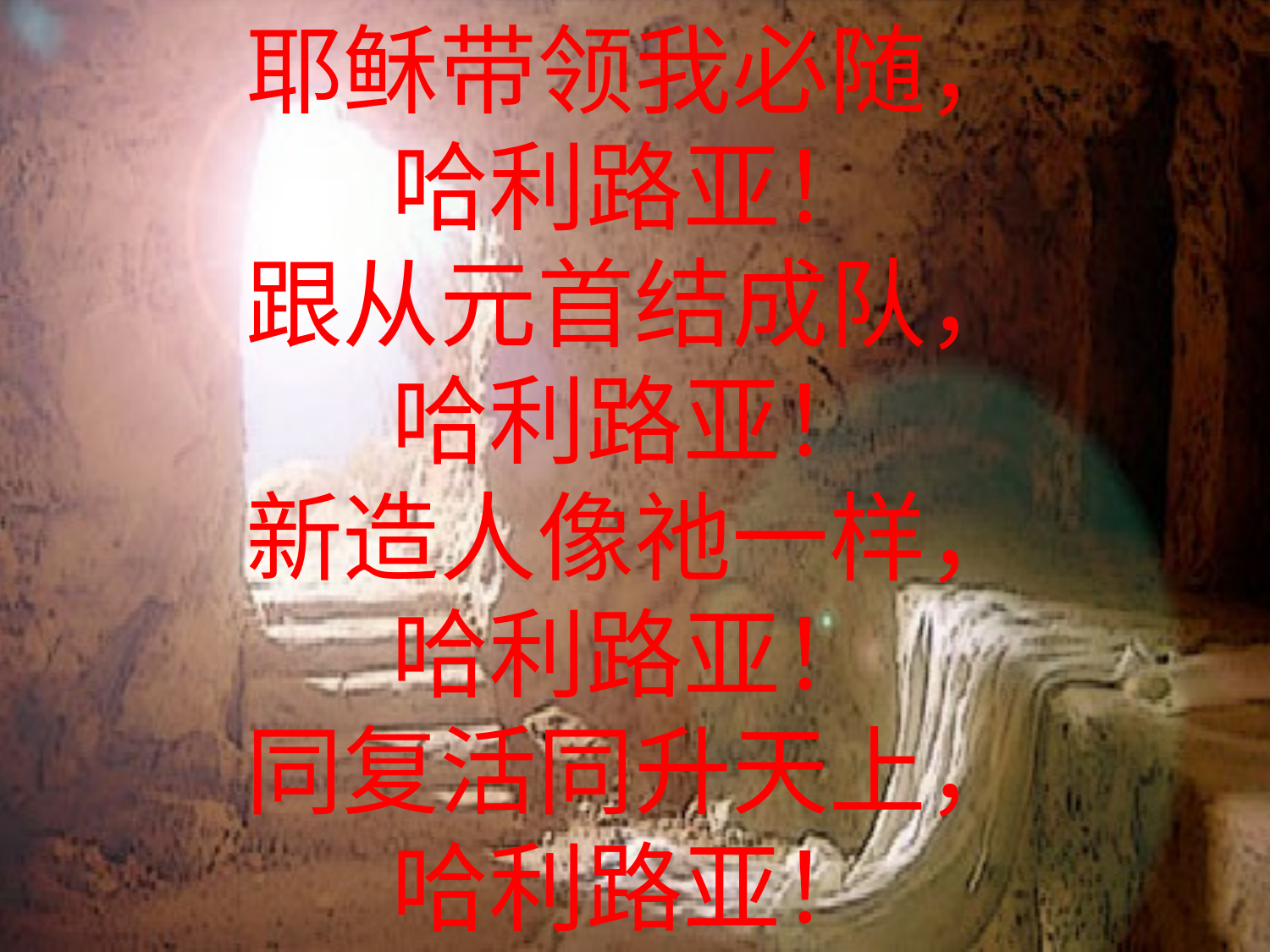

# 耶稣带领我必随， 哈利路亚！ 跟从元首结成队， 哈利路亚！ 新造人像祂一样， 哈利路亚！ 同复活同升天上， 哈利路亚！